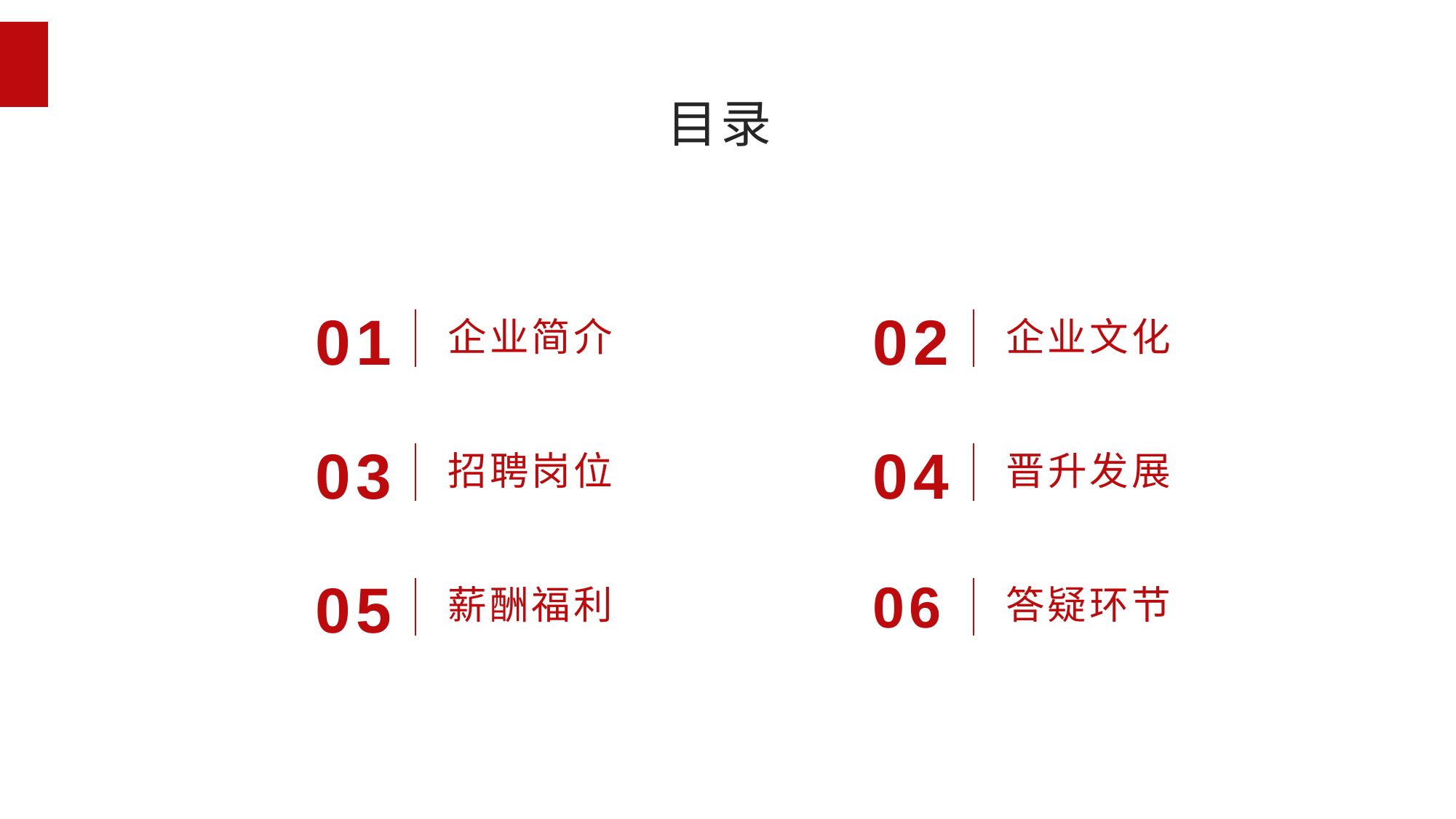

目录
企业文化
企业简介
01
02
晋升发展
招聘岗位
03
04
薪酬福利
答疑环节
05
06